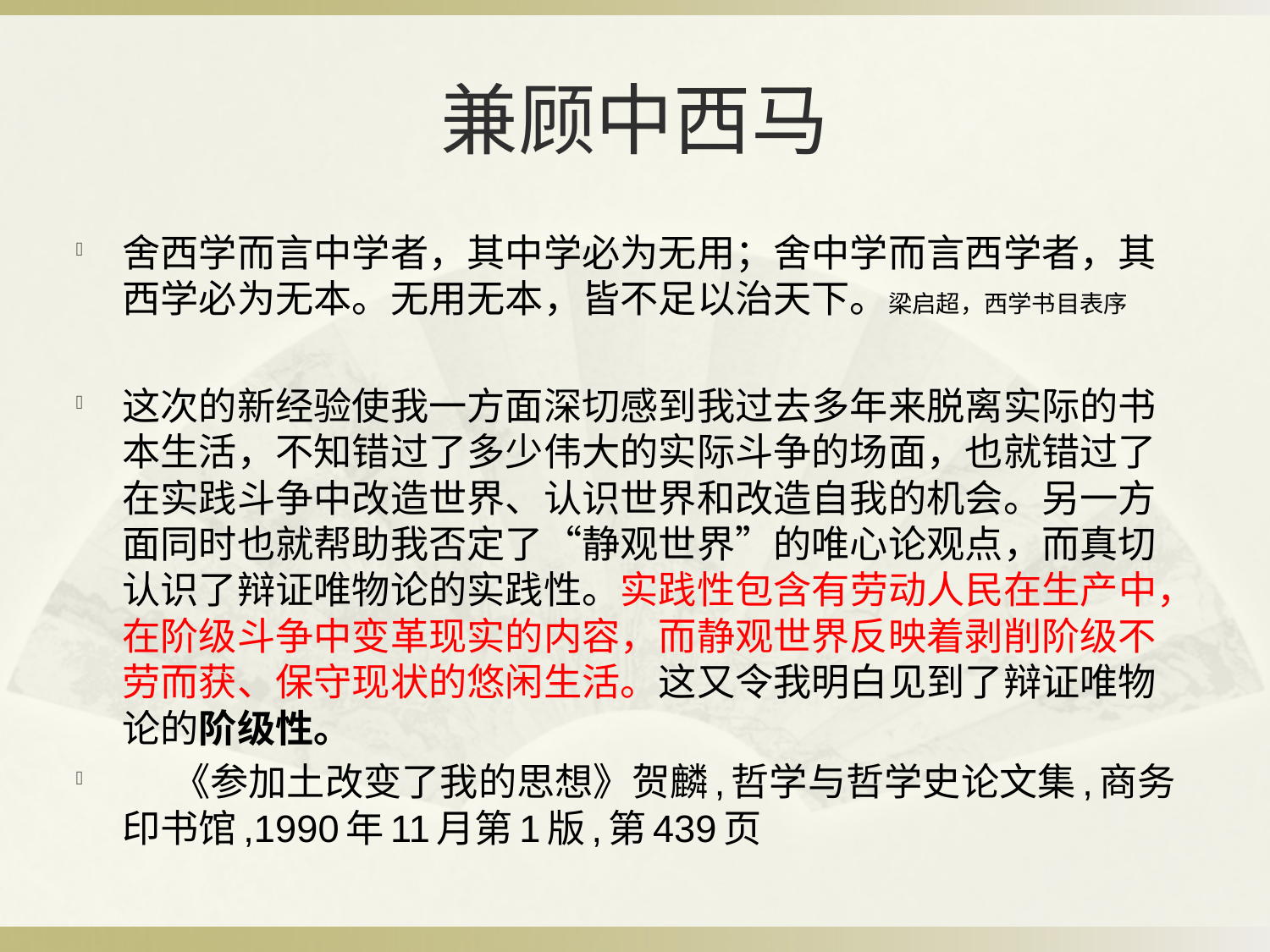

# 兼顾中西马
舍西学而言中学者，其中学必为无用；舍中学而言西学者，其西学必为无本。无用无本，皆不足以治天下。梁启超，西学书目表序

这次的新经验使我一方面深切感到我过去多年来脱离实际的书本生活，不知错过了多少伟大的实际斗争的场面，也就错过了在实践斗争中改造世界、认识世界和改造自我的机会。另一方面同时也就帮助我否定了“静观世界”的唯心论观点，而真切认识了辩证唯物论的实践性。实践性包含有劳动人民在生产中，在阶级斗争中变革现实的内容，而静观世界反映着剥削阶级不劳而获、保守现状的悠闲生活。这又令我明白见到了辩证唯物论的阶级性。
     《参加土改变了我的思想》贺麟,哲学与哲学史论文集,商务印书馆,1990年11月第1版,第439页